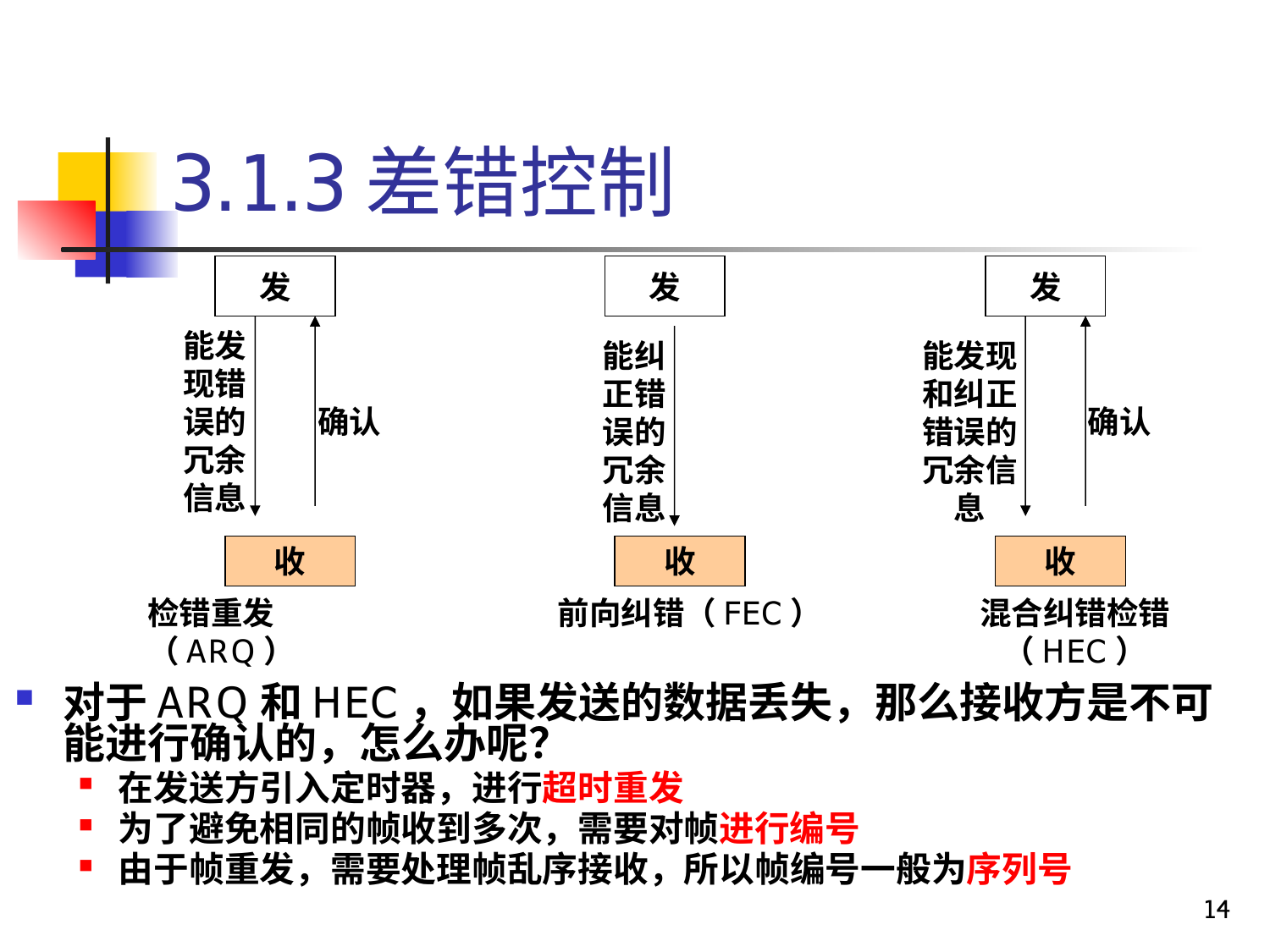

# 3.1.3差错控制
发
发
发

能发现错误的冗余信息
能纠正错误的冗余信息
能发现和纠正错误的冗余信息
确认
确认
收
收
收
检错重发（ARQ）
前向纠错（FEC）
混合纠错检错（HEC）
对于ARQ和HEC，如果发送的数据丢失，那么接收方是不可能进行确认的，怎么办呢？
在发送方引入定时器，进行超时重发
为了避免相同的帧收到多次，需要对帧进行编号
由于帧重发，需要处理帧乱序接收，所以帧编号一般为序列号
14